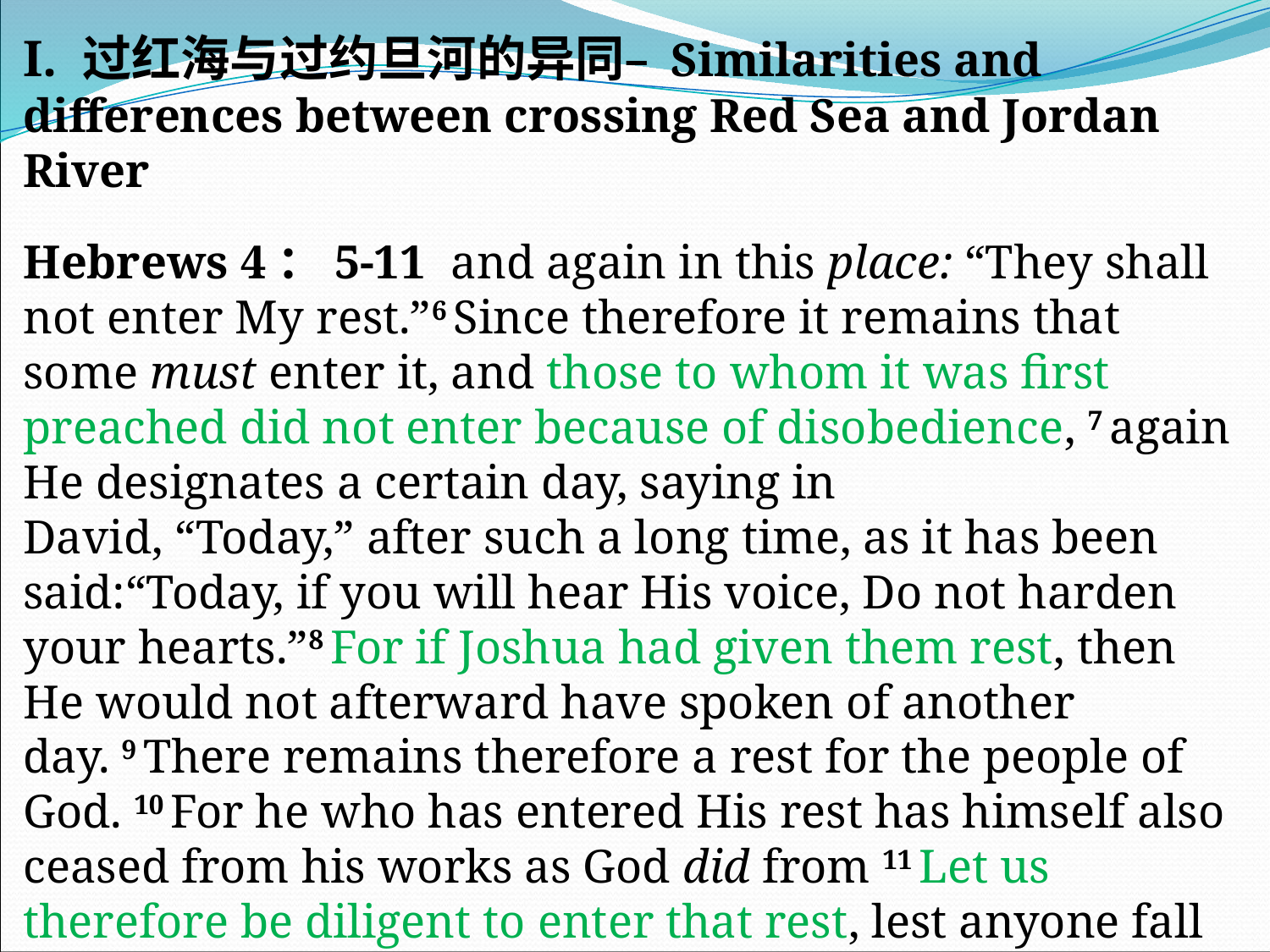

I. 过红海与过约旦河的异同– Similarities and differences between crossing Red Sea and Jordan River

Hebrews 4：5-11   and again in this place: “They shall not enter My rest.”6 Since therefore it remains that some must enter it, and those to whom it was first preached did not enter because of disobedience, 7 again He designates a certain day, saying in David, “Today,” after such a long time, as it has been said:“Today, if you will hear His voice, Do not harden your hearts.”8 For if Joshua had given them rest, then He would not afterward have spoken of another day. 9 There remains therefore a rest for the people of God. 10 For he who has entered His rest has himself also ceased from his works as God did from 11 Let us therefore be diligent to enter that rest, lest anyone fall according to the same example of disobedience.
#